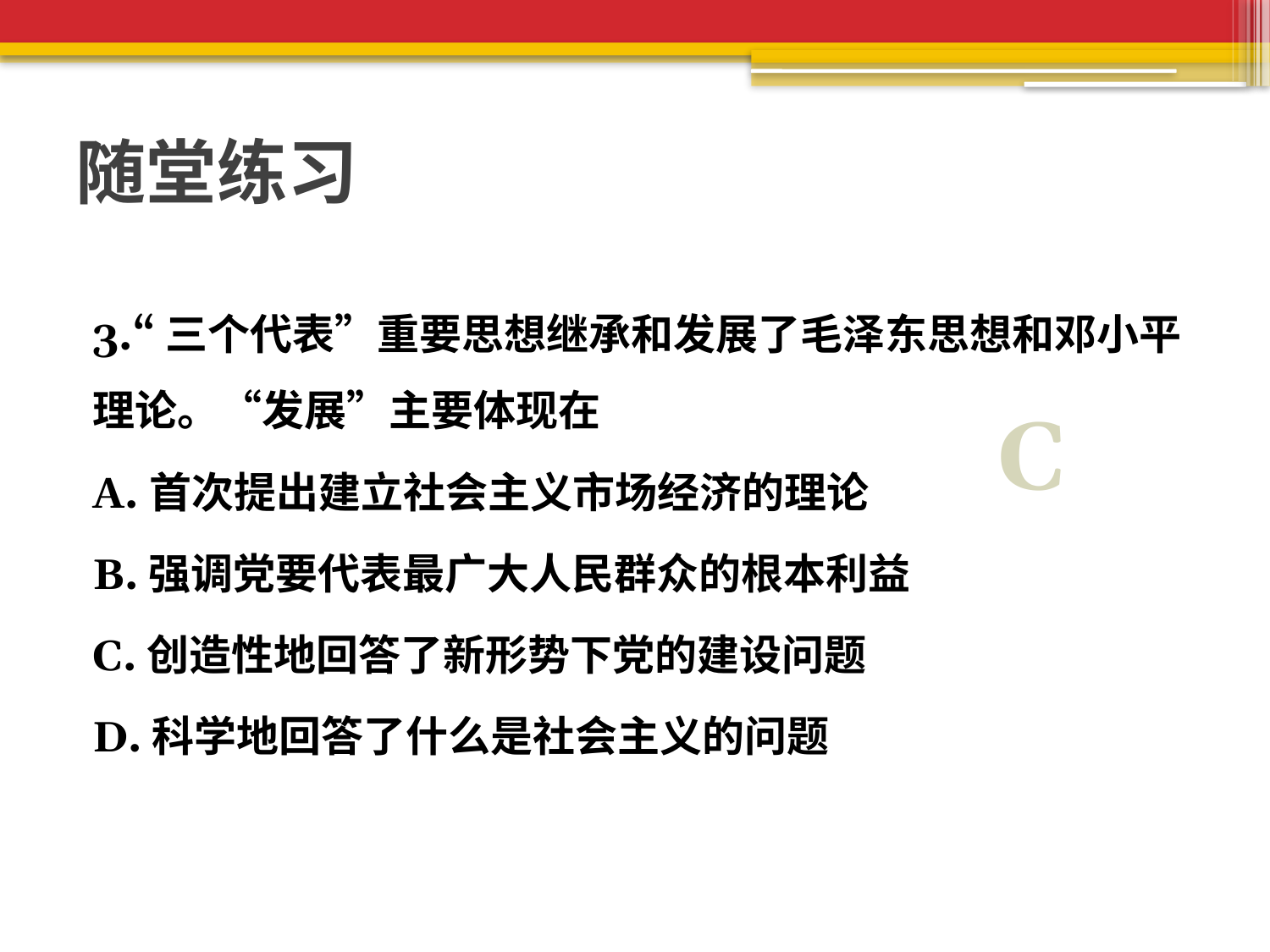

# 随堂练习
3.“三个代表”重要思想继承和发展了毛泽东思想和邓小平理论。“发展”主要体现在
A.首次提出建立社会主义市场经济的理论
B.强调党要代表最广大人民群众的根本利益
C.创造性地回答了新形势下党的建设问题
D.科学地回答了什么是社会主义的问题

C